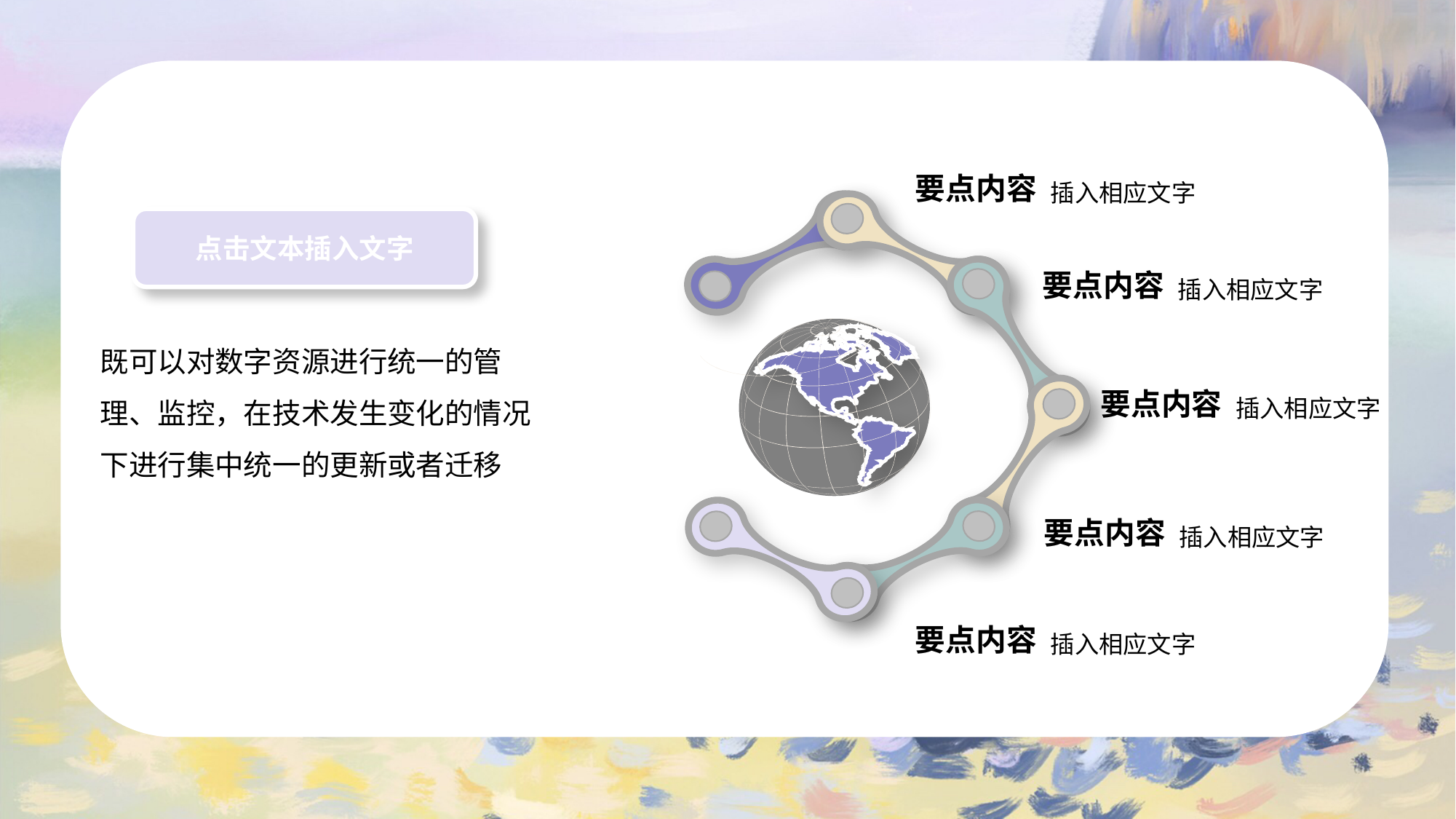

要点内容
插入相应文字

点击文本插入文字
要点内容
插入相应文字
既可以对数字资源进行统一的管理、监控，在技术发生变化的情况下进行集中统一的更新或者迁移
要点内容
插入相应文字
要点内容
插入相应文字
要点内容
插入相应文字